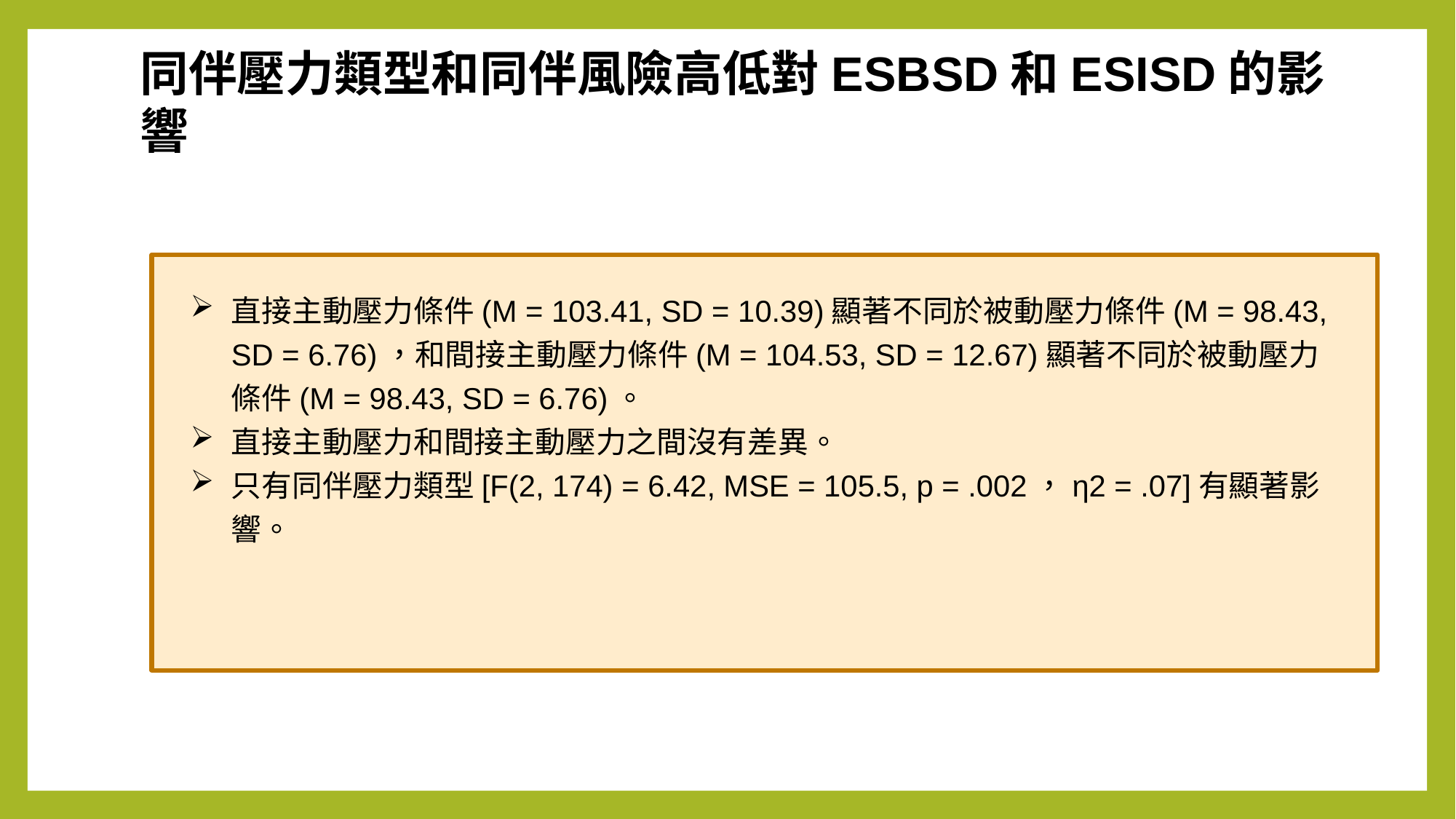

同伴壓力類型和同伴風險高低對ESBSD和ESISD的影響

直接主動壓力條件(M = 103.41, SD = 10.39)顯著不同於被動壓力條件(M = 98.43, SD = 6.76)，和間接主動壓力條件(M = 104.53, SD = 12.67)顯著不同於被動壓力條件(M = 98.43, SD = 6.76)。
直接主動壓力和間接主動壓力之間沒有差異。
只有同伴壓力類型[F(2, 174) = 6.42, MSE = 105.5, p = .002，η2 = .07]有顯著影響。